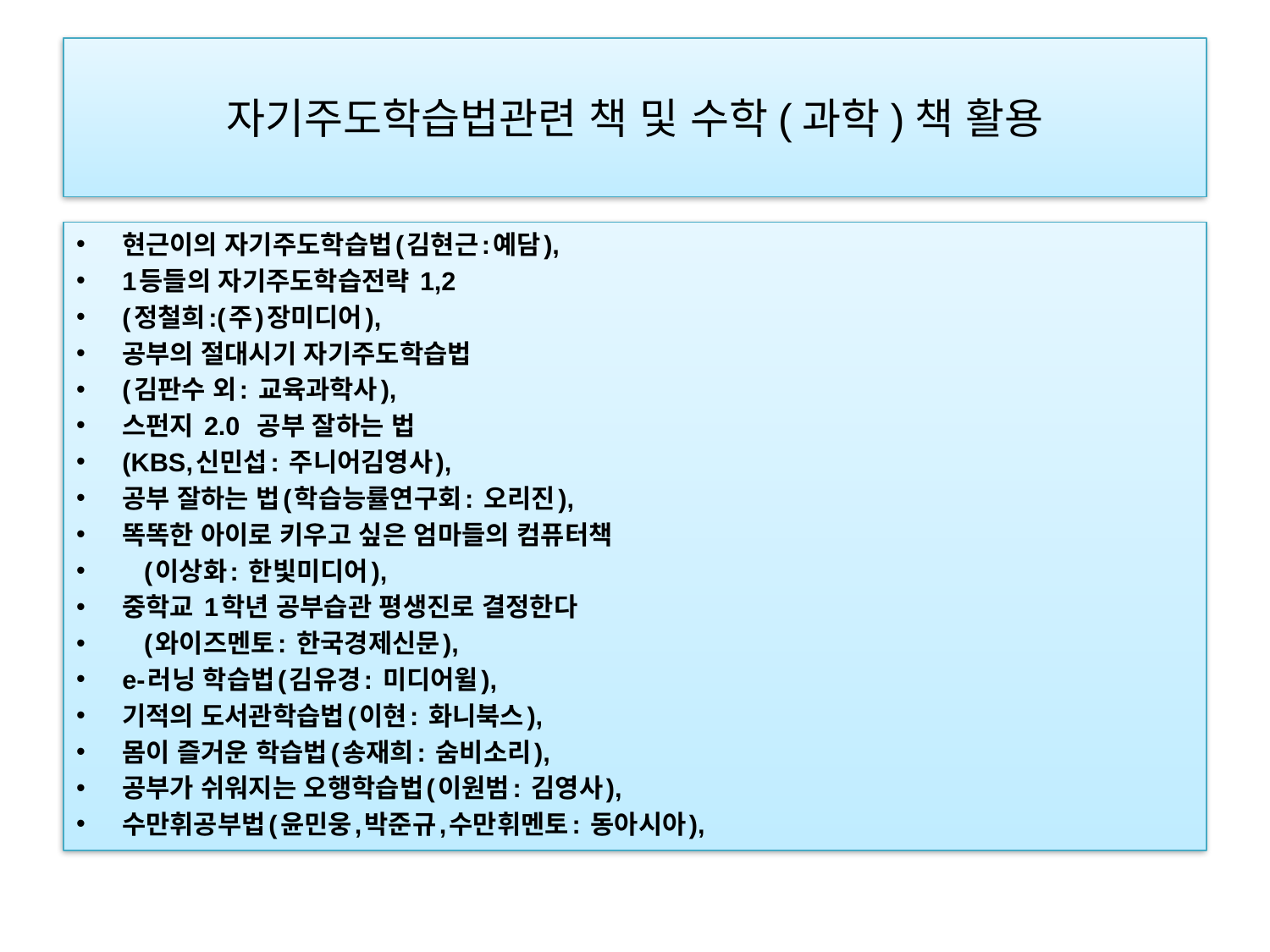

# 자기주도학습법관련 책 및 수학(과학)책 활용
현근이의 자기주도학습법(김현근:예담),
1등들의 자기주도학습전략 1,2
(정철희:(주)장미디어),
공부의 절대시기 자기주도학습법
(김판수 외: 교육과학사),
스펀지 2.0  공부 잘하는 법
(KBS,신민섭: 주니어김영사),
공부 잘하는 법(학습능률연구회: 오리진),
똑똑한 아이로 키우고 싶은 엄마들의 컴퓨터책
   (이상화: 한빛미디어),
중학교 1학년 공부습관 평생진로 결정한다
   (와이즈멘토: 한국경제신문),
e-러닝 학습법(김유경: 미디어윌),
기적의 도서관학습법(이현: 화니북스),
몸이 즐거운 학습법(송재희: 숨비소리),
공부가 쉬워지는 오행학습법(이원범: 김영사),
수만휘공부법(윤민웅,박준규,수만휘멘토: 동아시아),